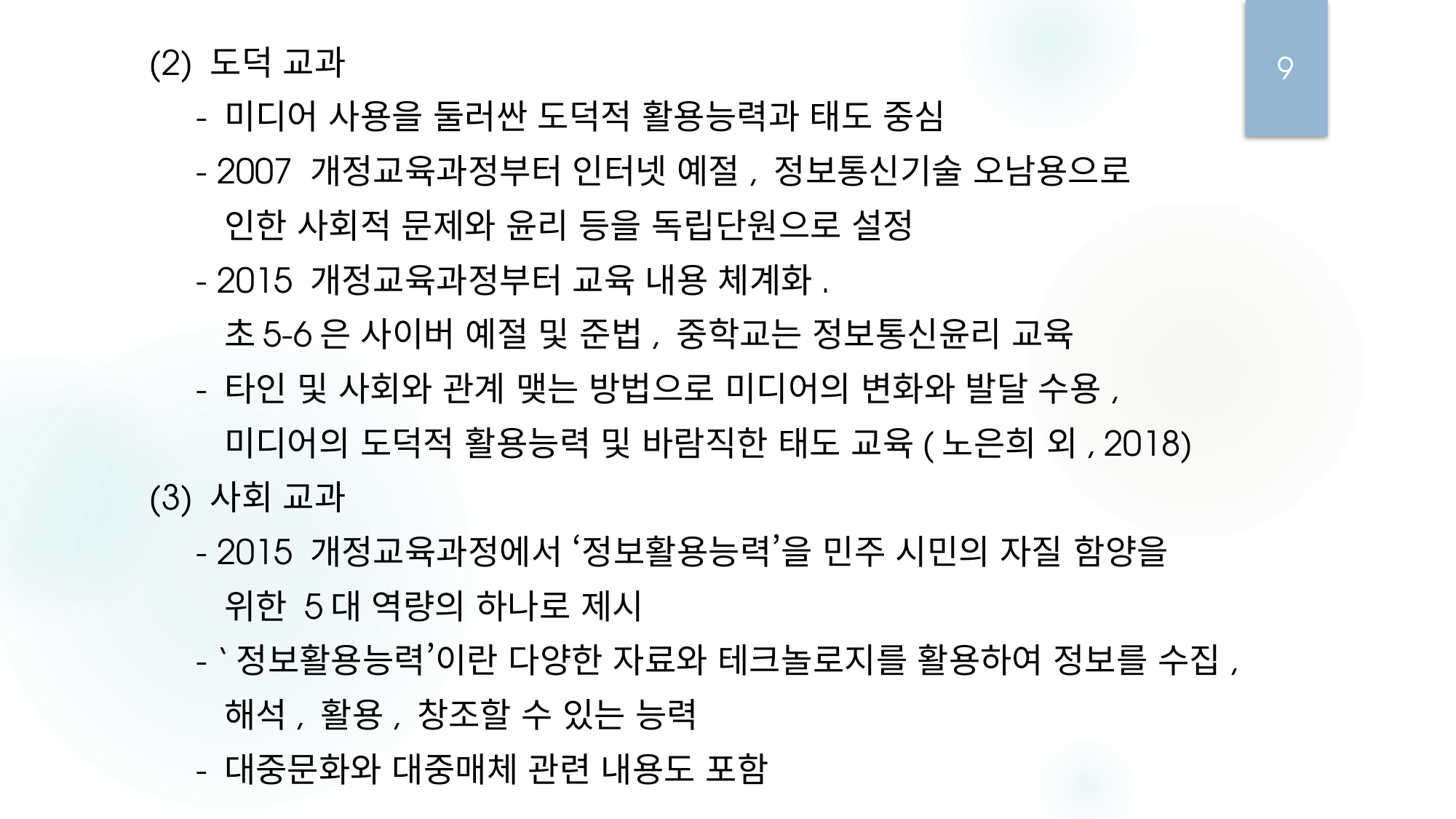

9
    (2) 도덕 교과
         - 미디어 사용을 둘러싼 도덕적 활용능력과 태도 중심
         - 2007 개정교육과정부터 인터넷 예절, 정보통신기술 오남용으로
           인한 사회적 문제와 윤리 등을 독립단원으로 설정
         - 2015 개정교육과정부터 교육 내용 체계화.
           초5-6은 사이버 예절 및 준법, 중학교는 정보통신윤리 교육
         - 타인 및 사회와 관계 맺는 방법으로 미디어의 변화와 발달 수용,
           미디어의 도덕적 활용능력 및 바람직한 태도 교육(노은희 외, 2018)
    (3) 사회 교과
         - 2015 개정교육과정에서 ‘정보활용능력’을 민주 시민의 자질 함양을
           위한 5대 역량의 하나로 제시
         - ‘정보활용능력’이란 다양한 자료와 테크놀로지를 활용하여 정보를 수집,
           해석, 활용, 창조할 수 있는 능력
         - 대중문화와 대중매체 관련 내용도 포함